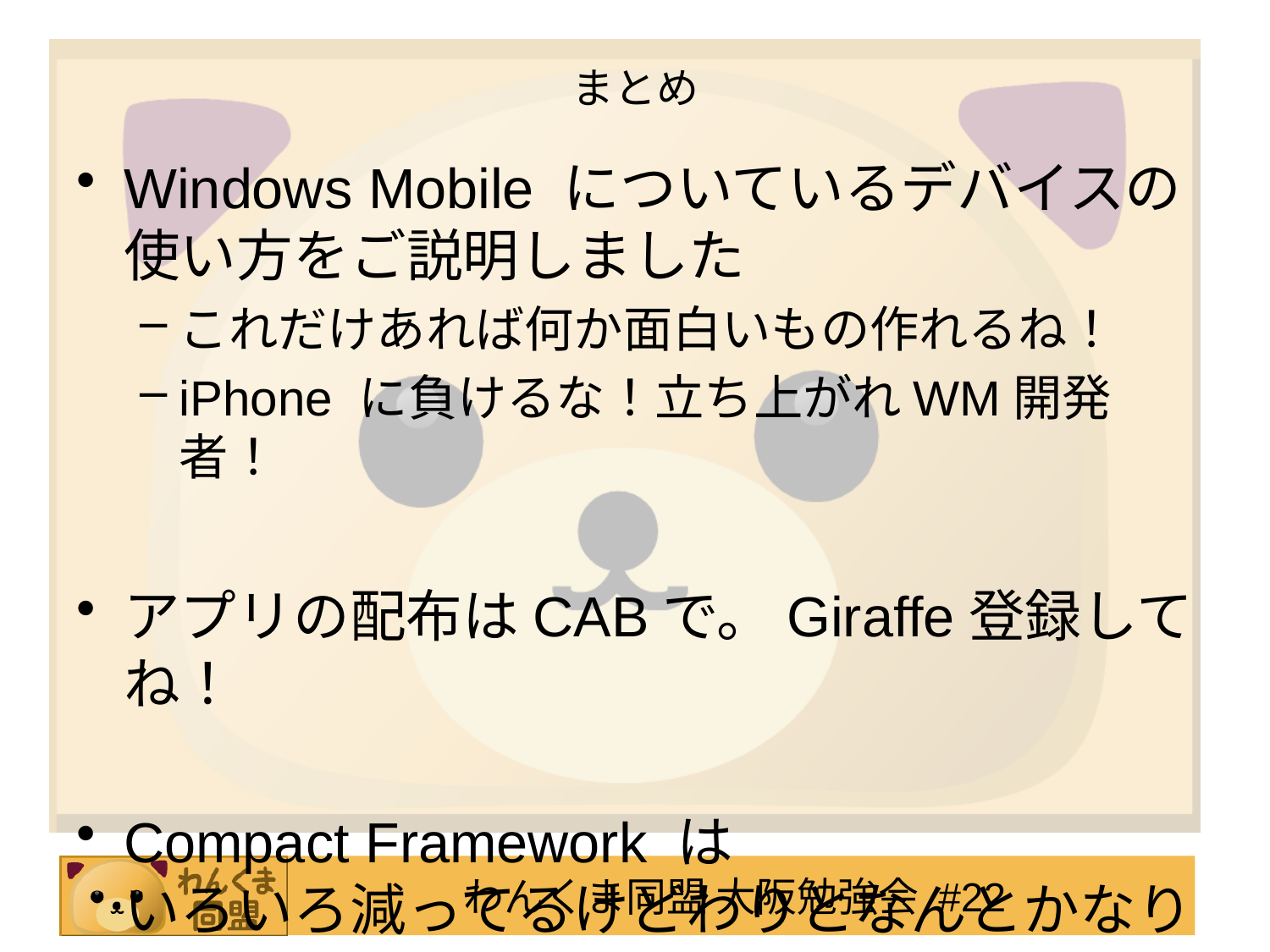

# まとめ
Windows Mobile についているデバイスの使い方をご説明しました
これだけあれば何か面白いもの作れるね！
iPhone に負けるな！立ち上がれWM開発者！

アプリの配布はCABで。Giraffe登録してね！

Compact Framework は
いろいろ減ってるけどわりとなんとかなります